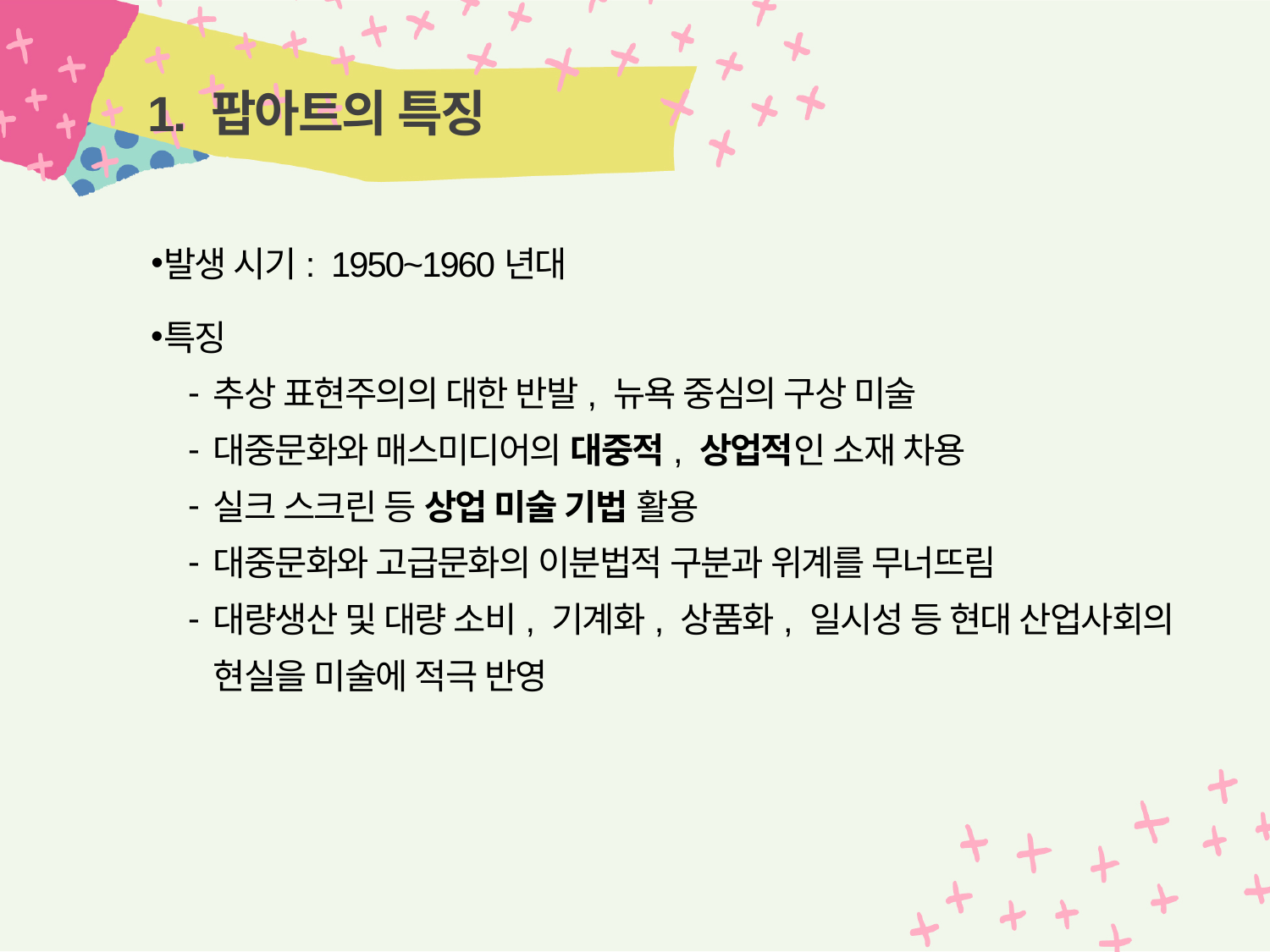

# 1. 팝아트의 특징
발생 시기:  1950~1960년대
특징
추상 표현주의의 대한 반발, 뉴욕 중심의 구상 미술
대중문화와 매스미디어의 대중적, 상업적인 소재 차용
실크 스크린 등 상업 미술 기법 활용
대중문화와 고급문화의 이분법적 구분과 위계를 무너뜨림
대량생산 및 대량 소비, 기계화, 상품화, 일시성 등 현대 산업사회의 현실을 미술에 적극 반영